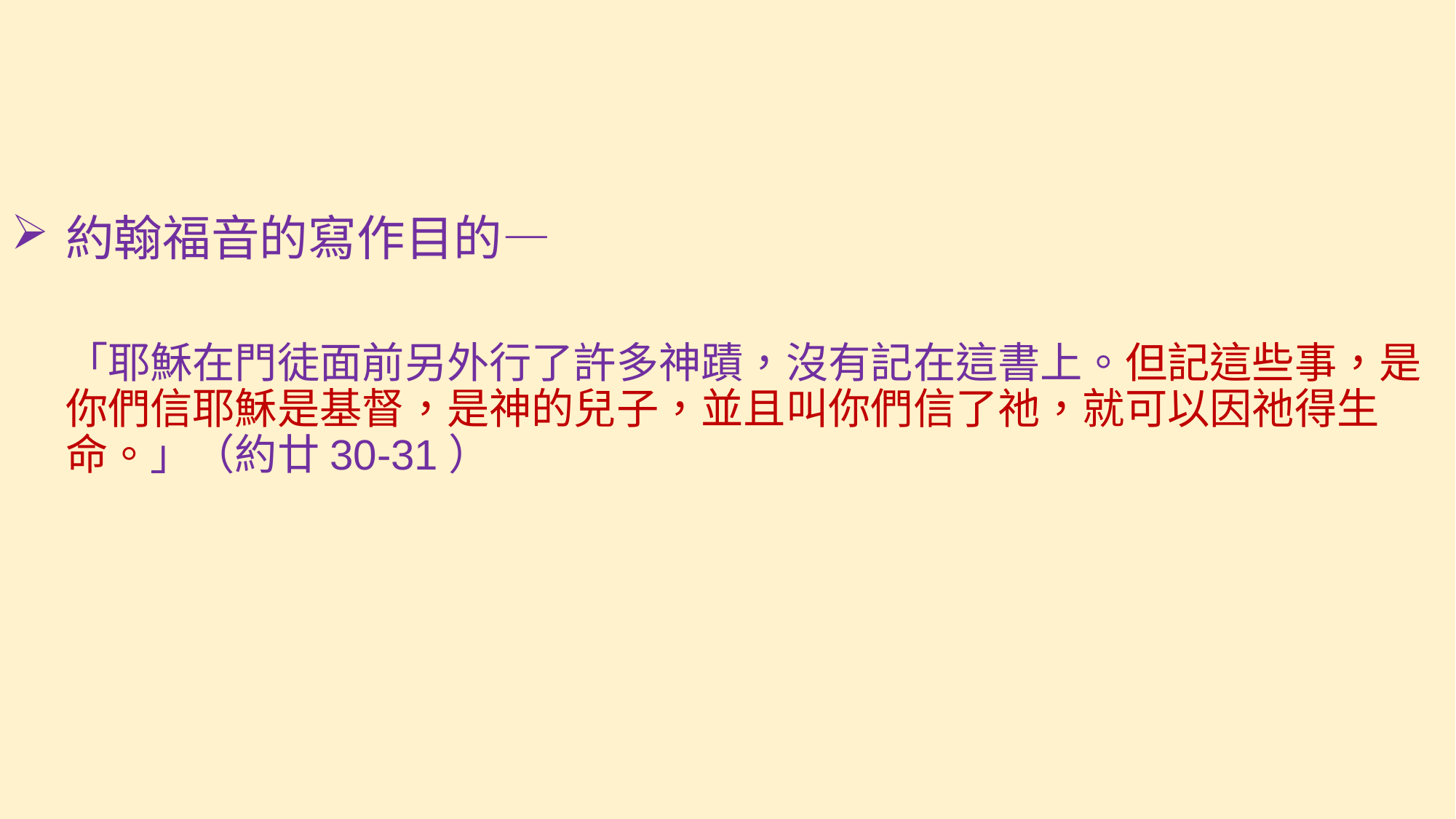

約翰福音的寫作目的—

「耶穌在門徒面前另外行了許多神蹟，沒有記在這書上。但記這些事，是你們信耶穌是基督，是神的兒子，並且叫你們信了祂，就可以因祂得生命。」（約廿30-31）